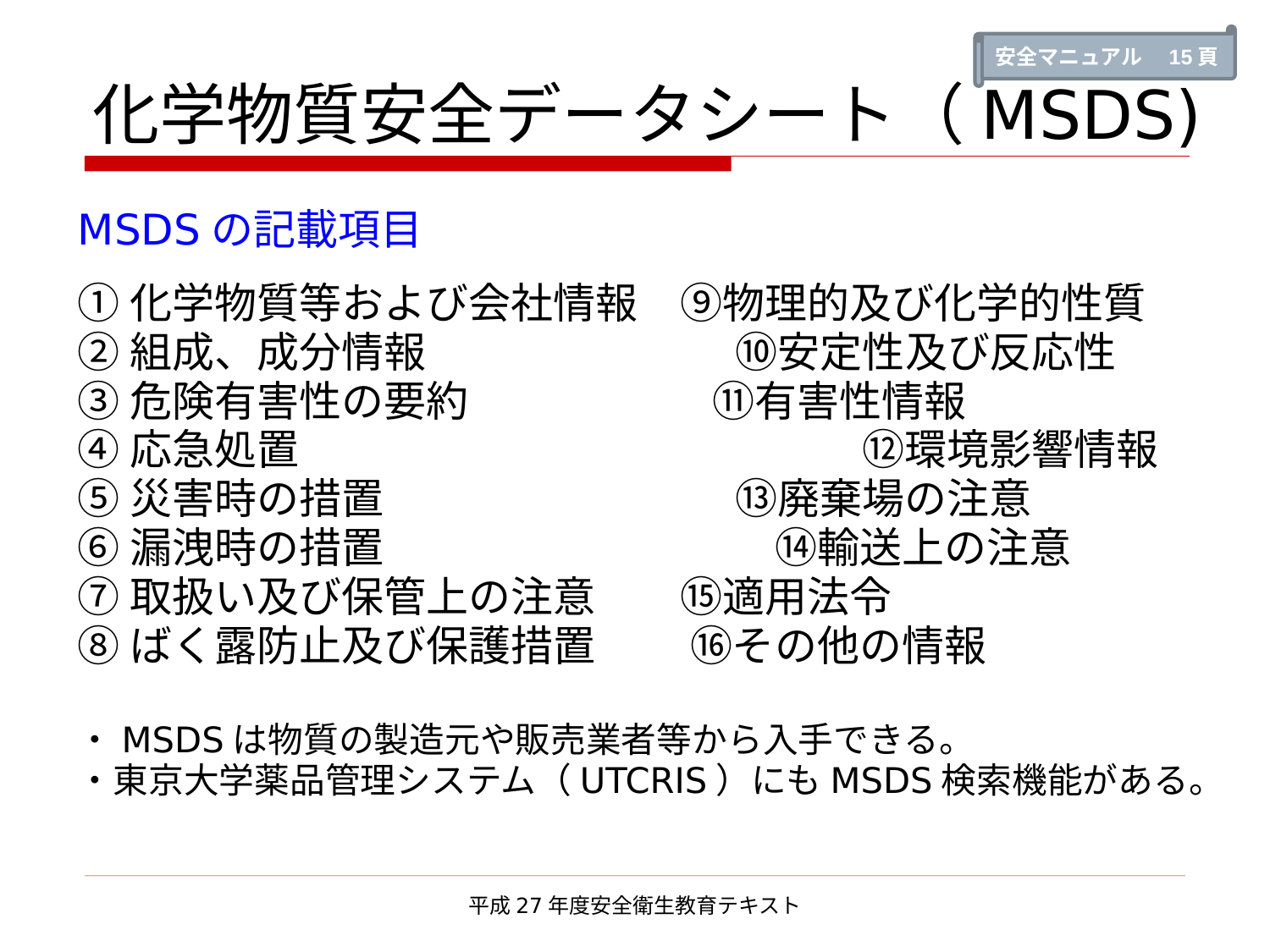

安全マニュアル　15頁
# 化学物質安全データシート（MSDS)
MSDSの記載項目

①化学物質等および会社情報　⑨物理的及び化学的性質
②組成、成分情報　　　　　	　　⑩安定性及び反応性
③危険有害性の要約　　　	　  ⑪有害性情報
④応急処置　　　　　　　　　 	　　⑫環境影響情報
⑤災害時の措置　　　　　　	　　⑬廃棄場の注意
⑥漏洩時の措置　　　　　　　　　 ⑭輸送上の注意
⑦取扱い及び保管上の注意　　⑮適用法令
⑧ばく露防止及び保護措置　　 ⑯その他の情報

・MSDSは物質の製造元や販売業者等から入手できる。
・東京大学薬品管理システム（UTCRIS）にもMSDS検索機能がある。
平成27年度安全衛生教育テキスト